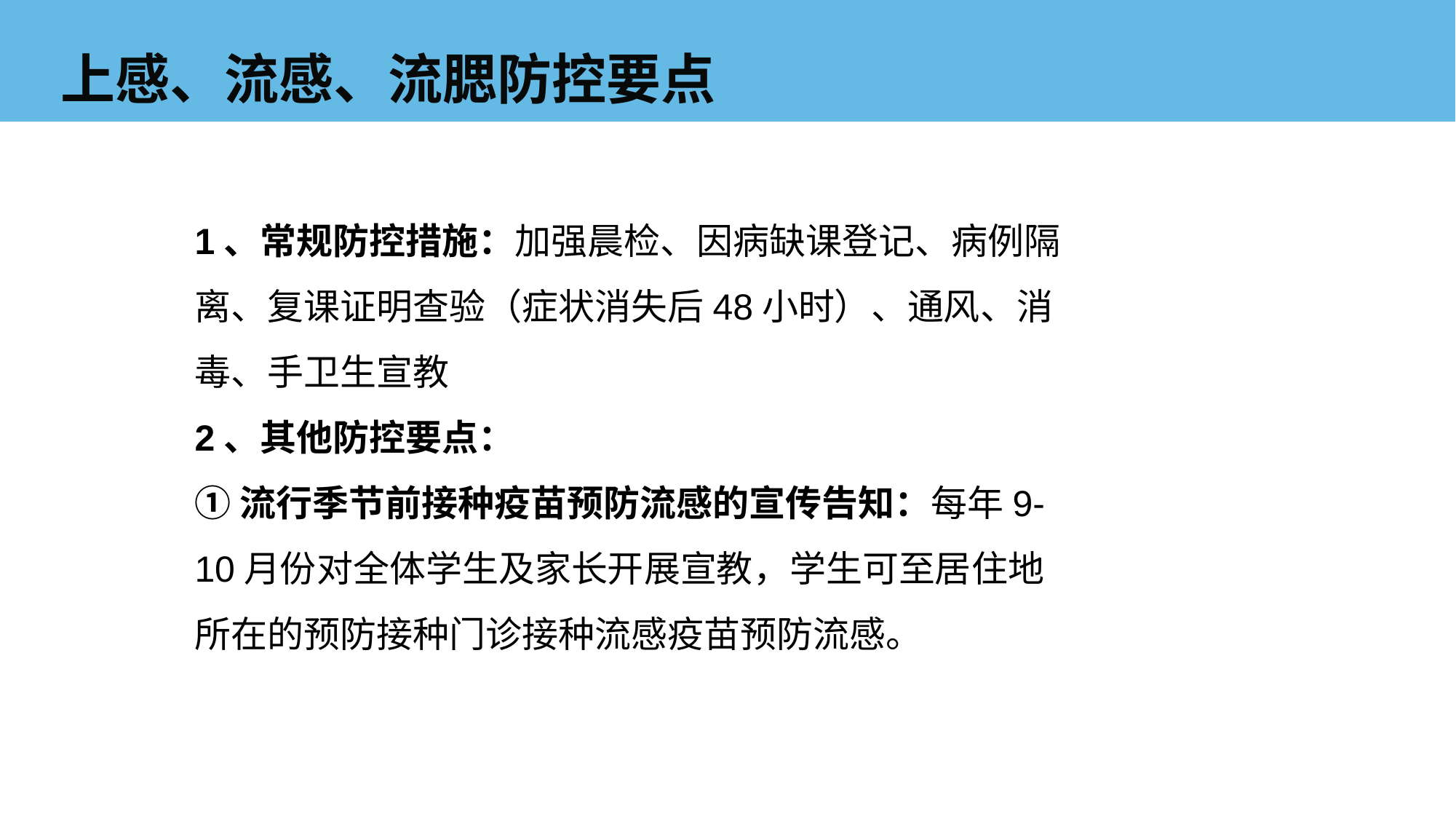

上感、流感、流腮防控要点
1、常规防控措施：加强晨检、因病缺课登记、病例隔离、复课证明查验（症状消失后48小时）、通风、消毒、手卫生宣教
2、其他防控要点：
①流行季节前接种疫苗预防流感的宣传告知：每年9-10月份对全体学生及家长开展宣教，学生可至居住地所在的预防接种门诊接种流感疫苗预防流感。